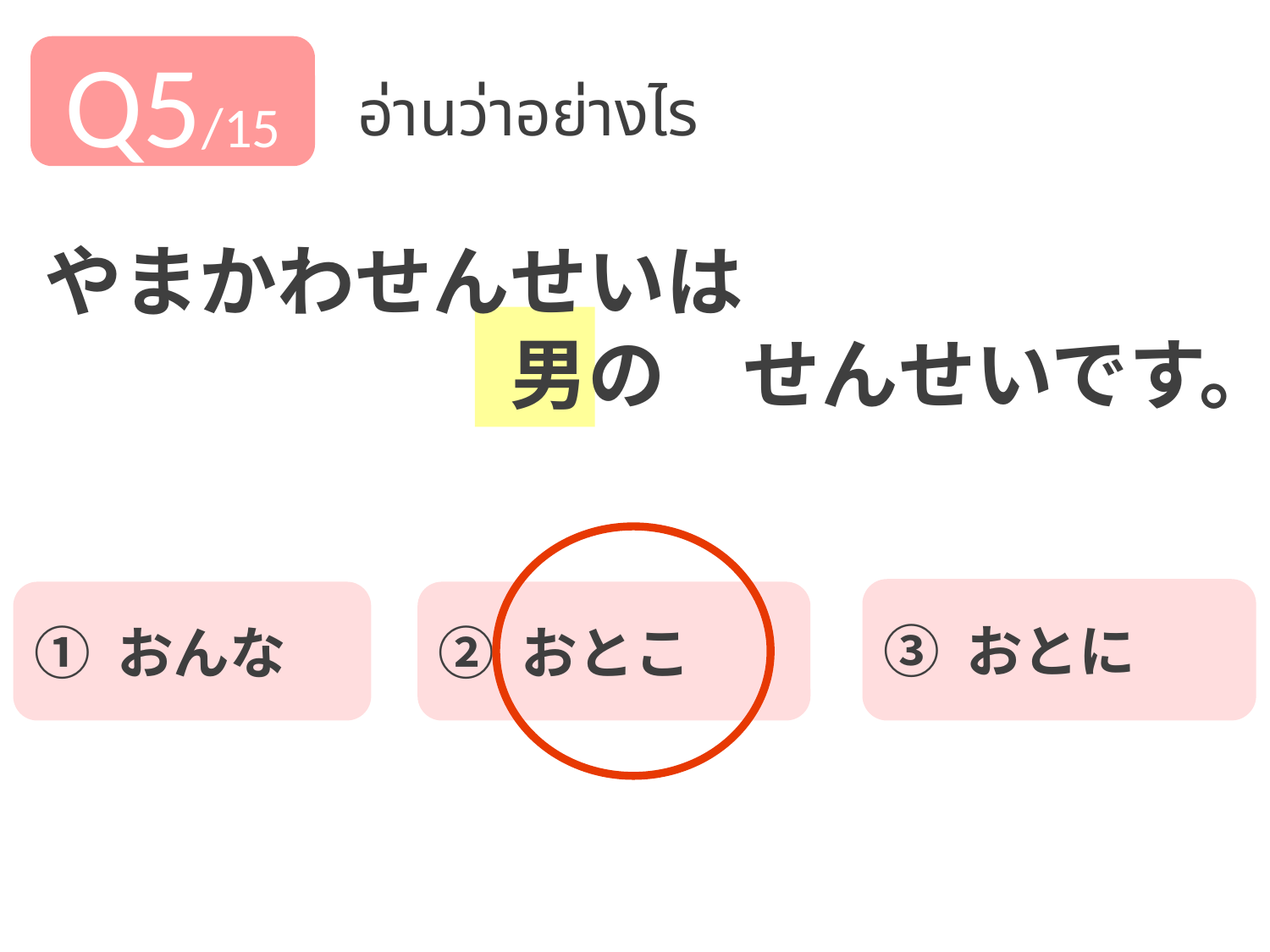

Q5/15
อ่านว่าอย่างไร
やまかわせんせいは
　　　　　　男の　せんせいです。

③ おとに
① おんな
② おとこ